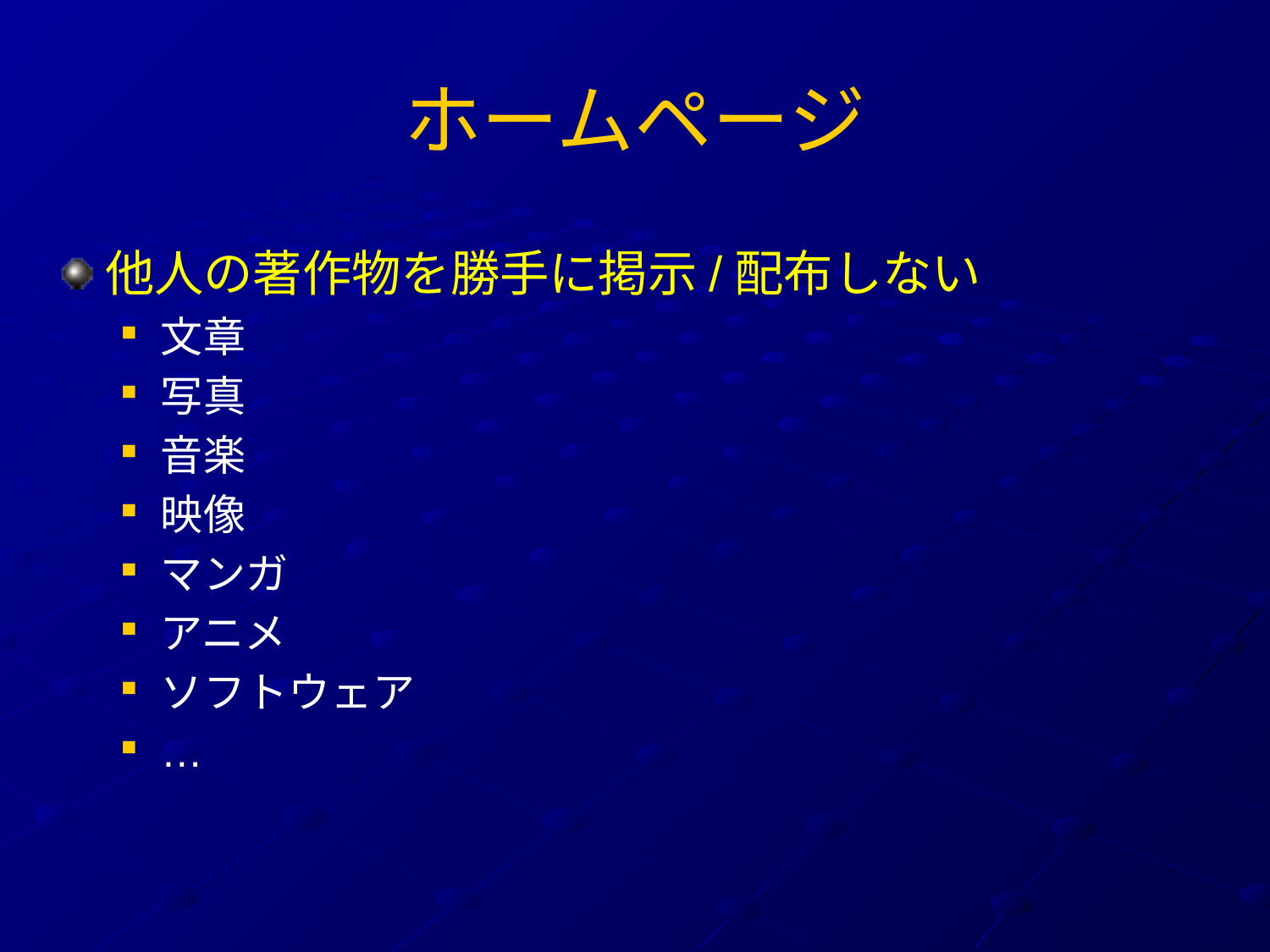

# ホームページ
他人の著作物を勝手に掲示/配布しない
文章
写真
音楽
映像
マンガ
アニメ
ソフトウェア
…